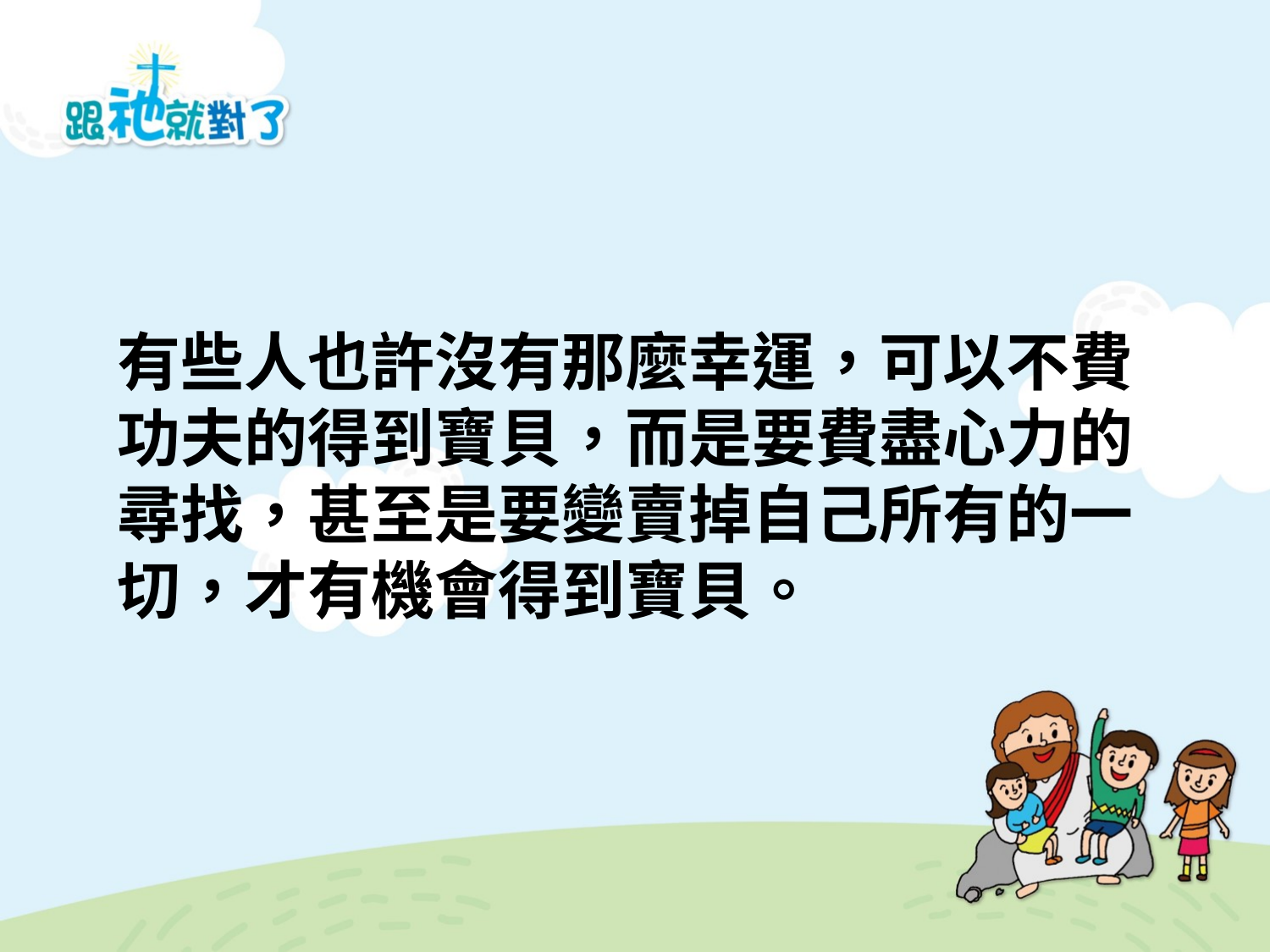

有些人也許沒有那麼幸運，可以不費功夫的得到寶貝，而是要費盡心力的尋找，甚至是要變賣掉自己所有的一切，才有機會得到寶貝。